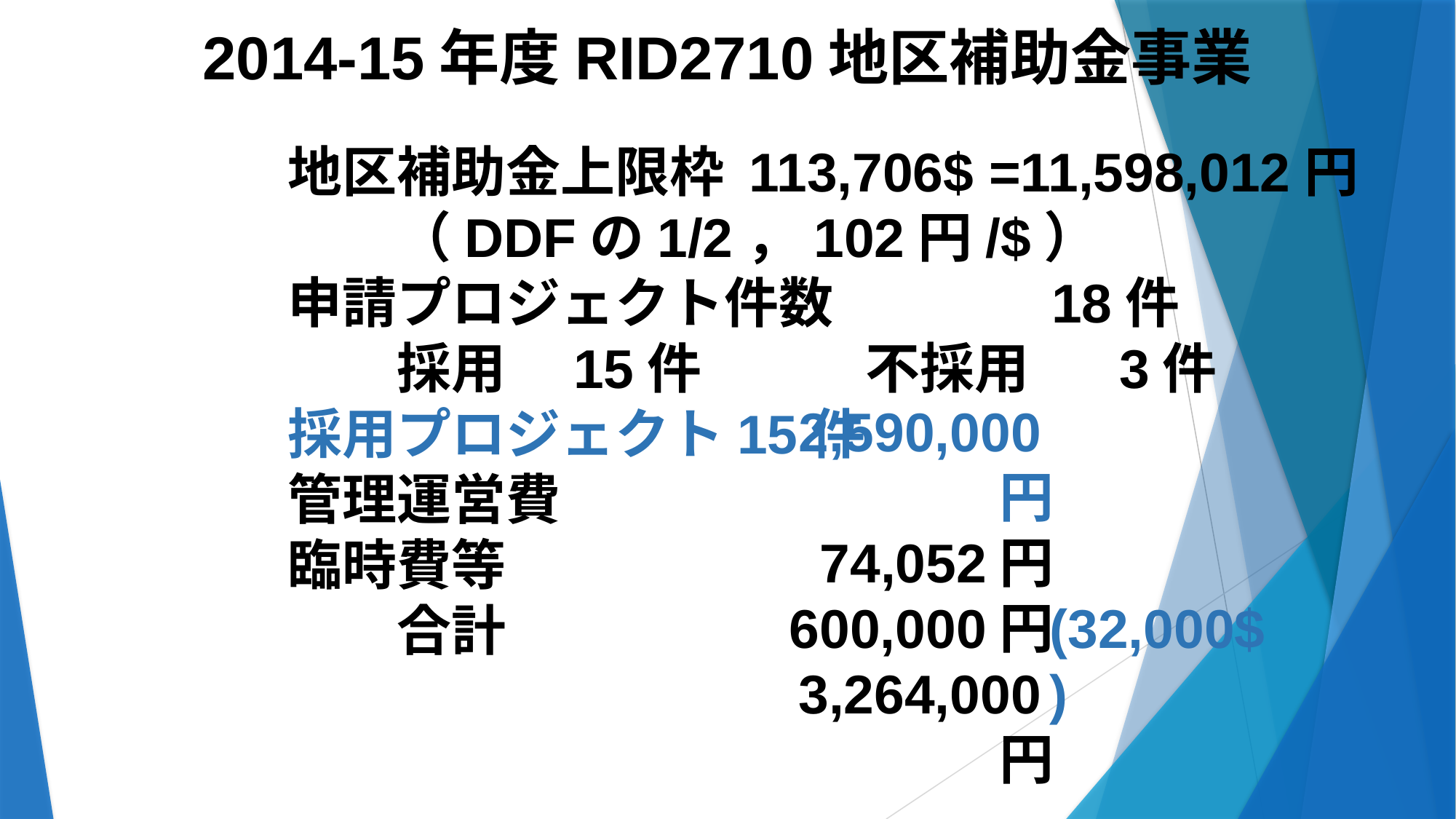

2014-15年度RID2710地区補助金事業

		地区補助金上限枠 113,706$ =11,598,012円
　			（DDFの1/2，102円/$）
		申請プロジェクト件数　		18件
			採用　15件　　　不採用	　3件
		採用プロジェクト15件
		管理運営費
		臨時費等
　			合計

2,590,000円
74,052円
600,000円
3,264,000円

(32,000$)